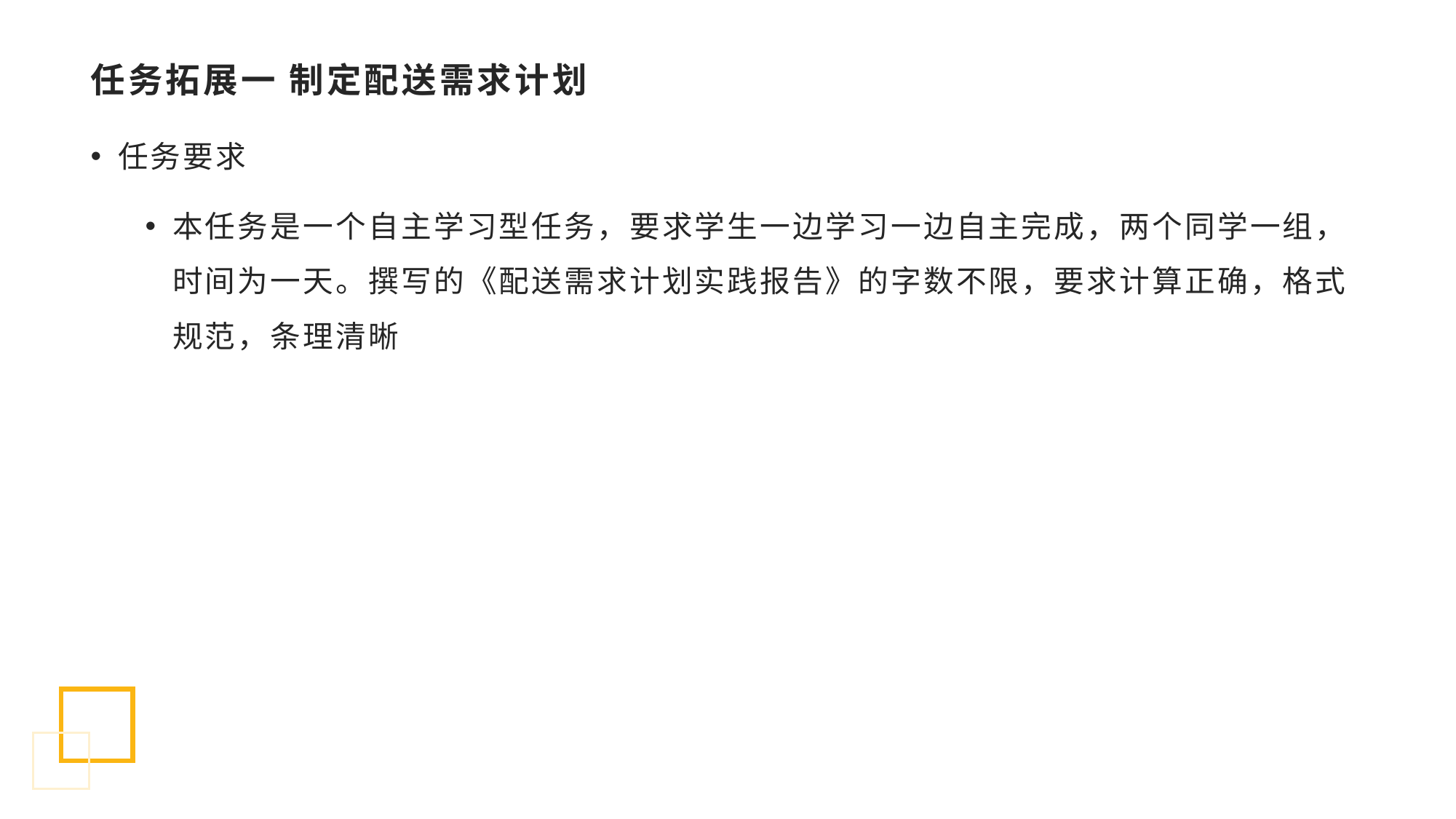

# 任务拓展一 制定配送需求计划
任务要求
本任务是一个自主学习型任务，要求学生一边学习一边自主完成，两个同学一组，时间为一天。撰写的《配送需求计划实践报告》的字数不限，要求计算正确，格式规范，条理清晰